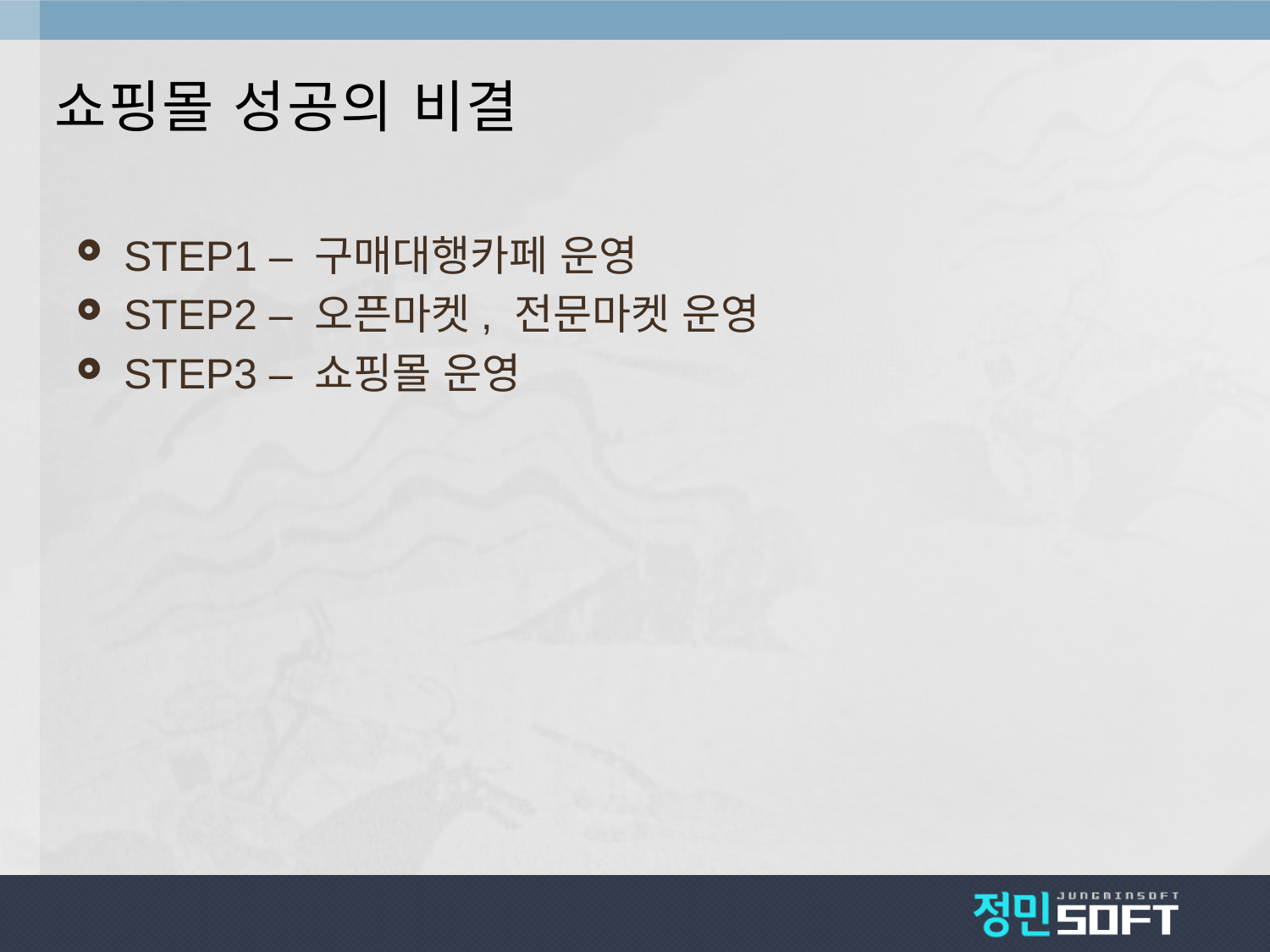

# 쇼핑몰 성공의 비결
STEP1 – 구매대행카페 운영
STEP2 – 오픈마켓, 전문마켓 운영
STEP3 – 쇼핑몰 운영